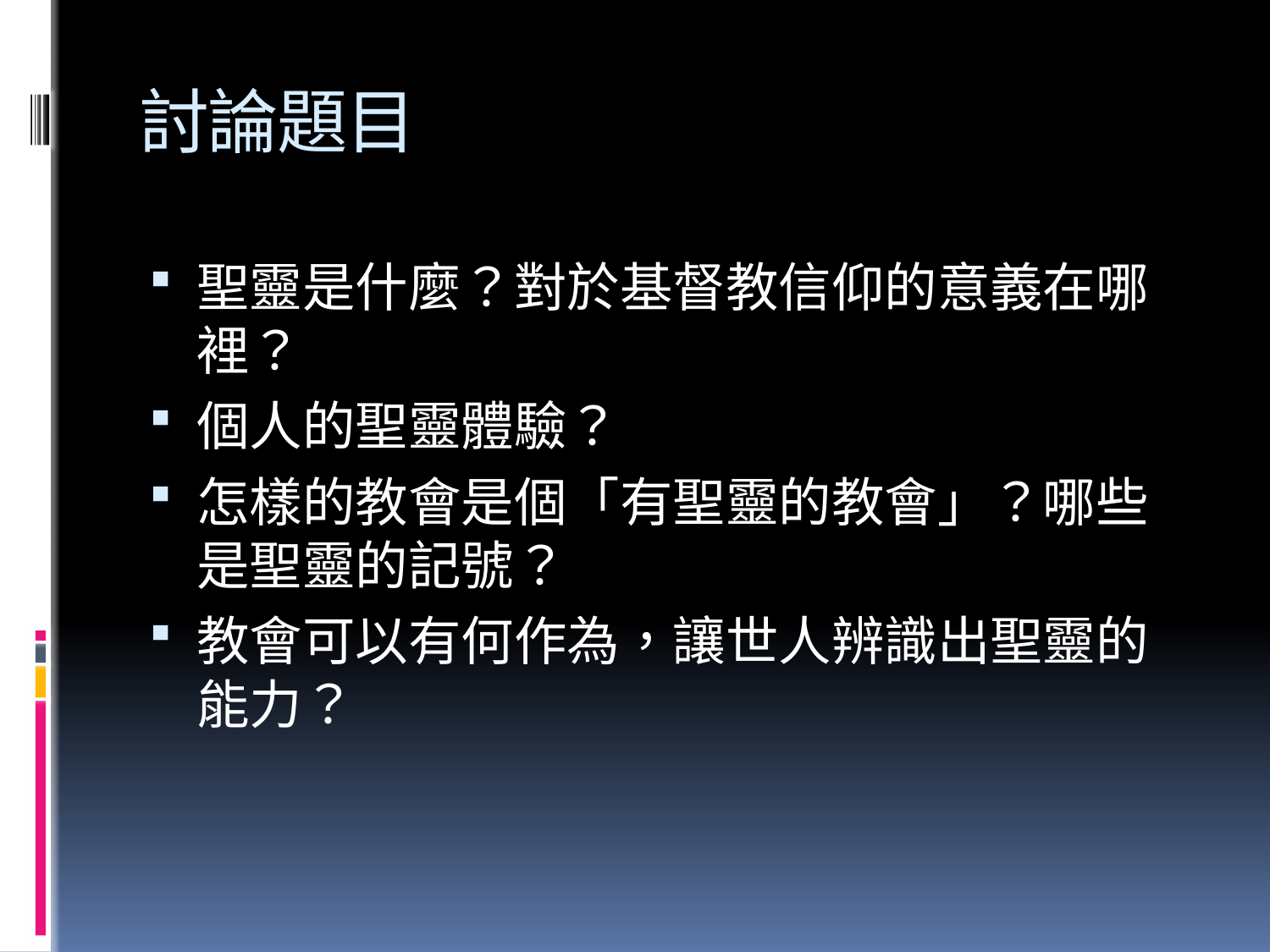

# 討論題目
聖靈是什麼？對於基督教信仰的意義在哪裡？
個人的聖靈體驗？
怎樣的教會是個「有聖靈的教會」？哪些是聖靈的記號？
教會可以有何作為，讓世人辨識出聖靈的能力？